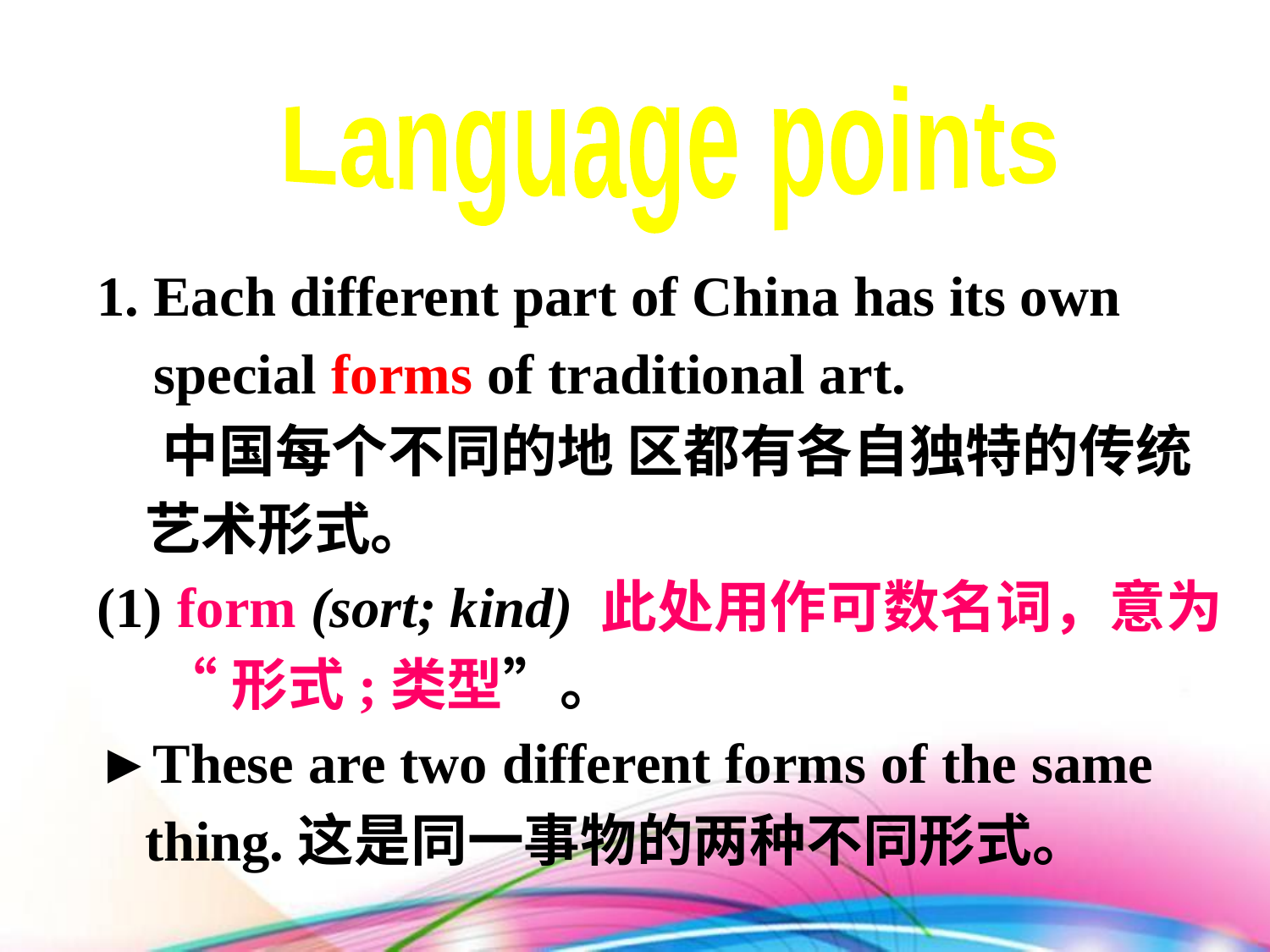

Language points
1. Each different part of China has its own
    special forms of traditional art.
    中国每个不同的地 区都有各自独特的传统艺术形式。
 form (sort; kind) 此处用作可数名词，意为
     “形式;类型”。
►These are two different forms of the same thing.这是同一事物的两种不同形式。